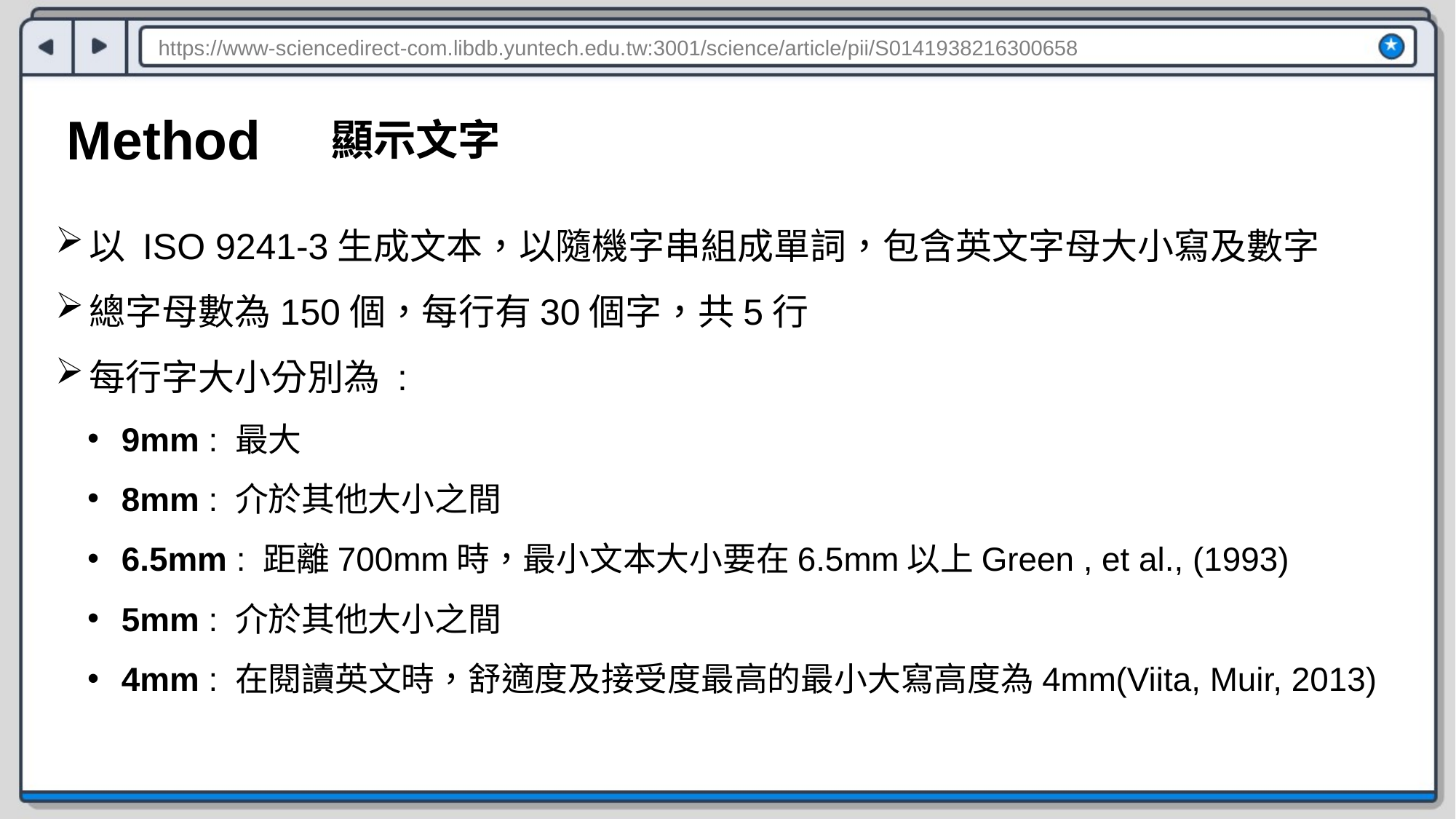

https://www-sciencedirect-com.libdb.yuntech.edu.tw:3001/science/article/pii/S0141938216300658
Method
顯示文字
以 ISO 9241-3生成文本，以隨機字串組成單詞，包含英文字母大小寫及數字
總字母數為150個，每行有30個字，共5行
每行字大小分別為 :
9mm : 最大
8mm : 介於其他大小之間
6.5mm : 距離700mm時，最小文本大小要在6.5mm以上Green , et al., (1993)
5mm : 介於其他大小之間
4mm : 在閱讀英文時，舒適度及接受度最高的最小大寫高度為4mm(Viita, Muir, 2013)